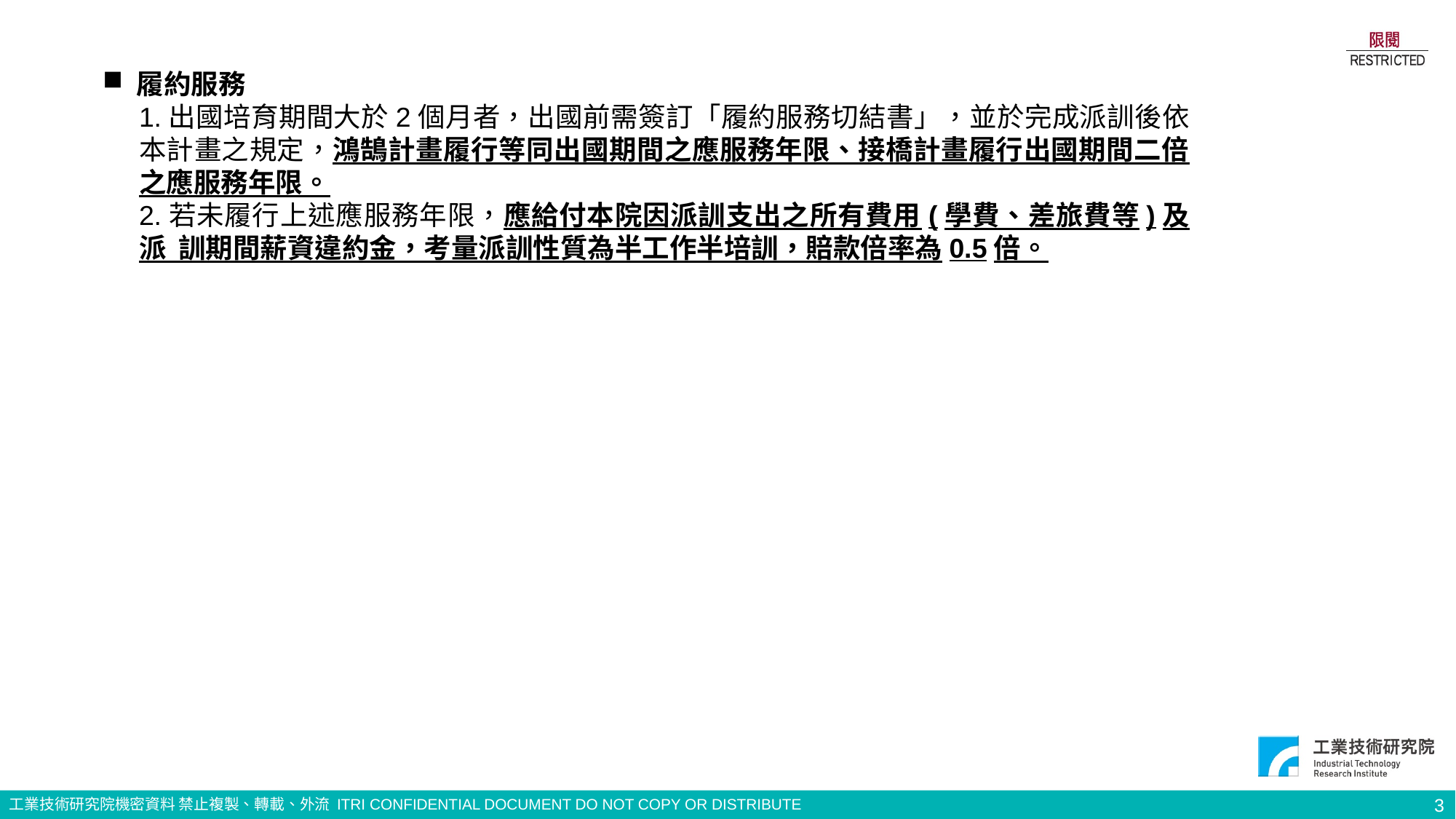

履約服務
1.出國培育期間大於2個月者，出國前需簽訂「履約服務切結書」，並於完成派訓後依本計畫之規定，鴻鵠計畫履行等同出國期間之應服務年限、接橋計畫履行出國期間二倍之應服務年限。
2.若未履行上述應服務年限，應給付本院因派訓支出之所有費用(學費、差旅費等)及派  訓期間薪資違約金，考量派訓性質為半工作半培訓，賠款倍率為0.5倍。
3